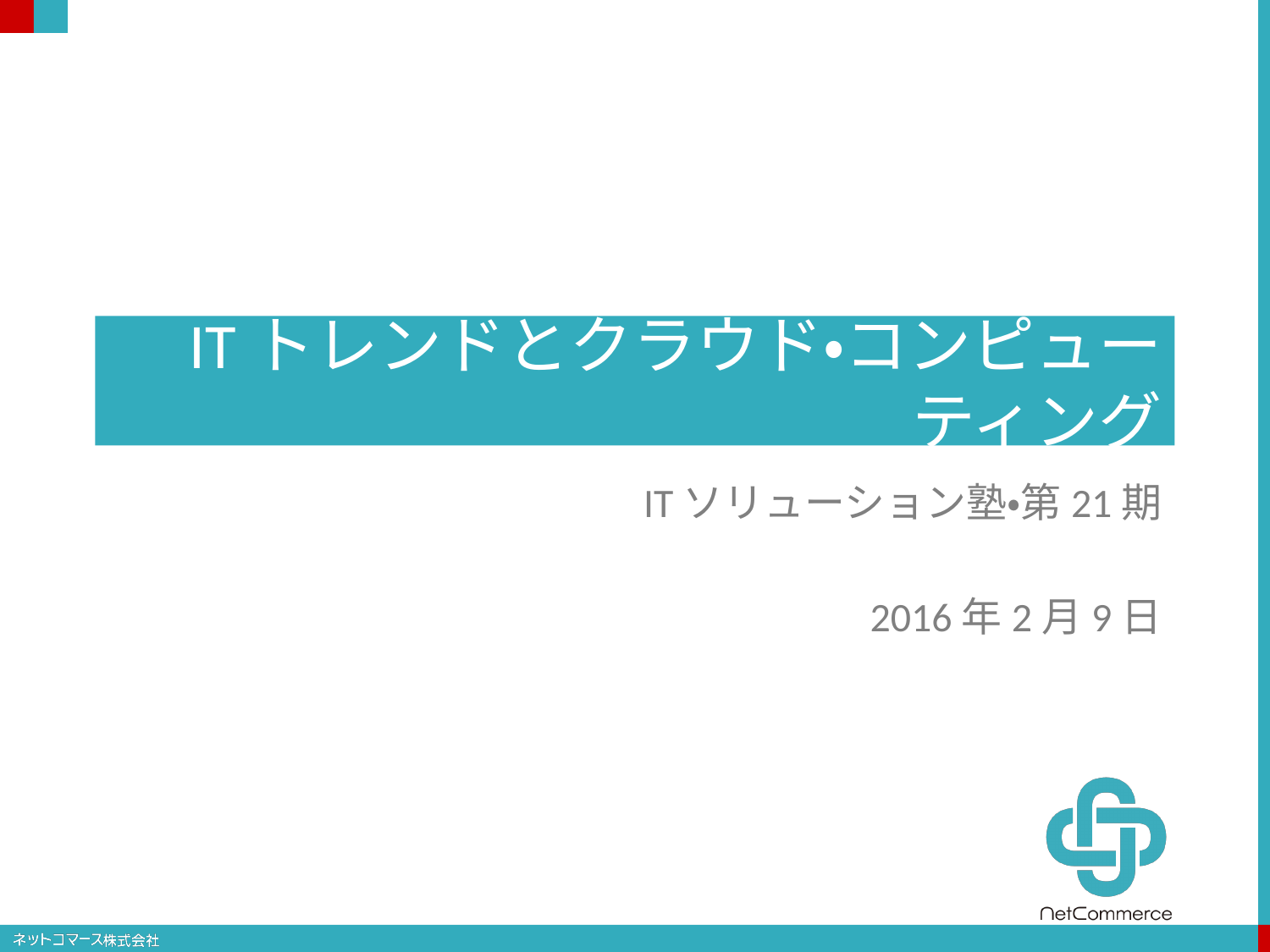

# ITトレンドとクラウド・コンピューティング
ITソリューション塾・第21期

2016年2月9日